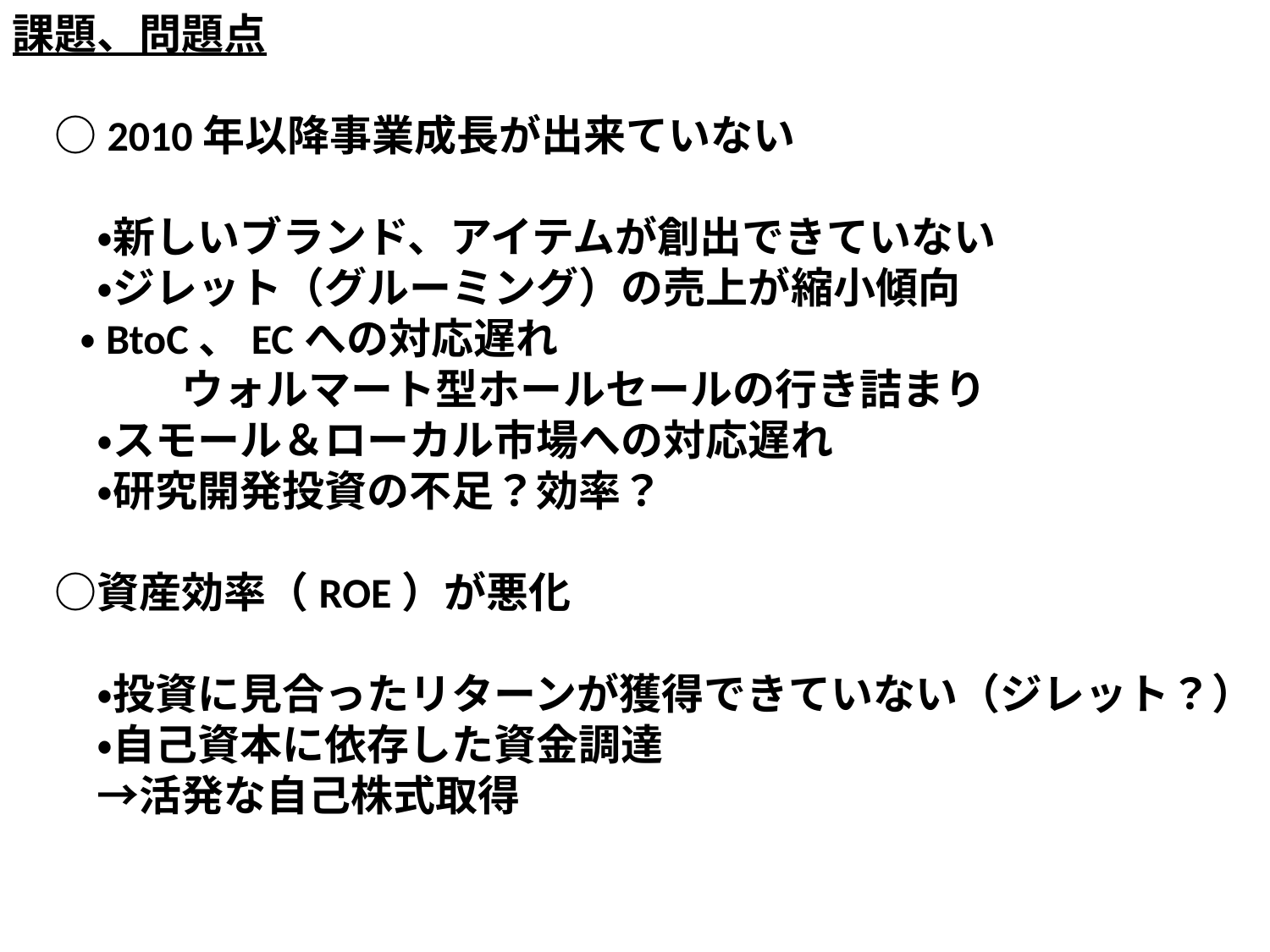

課題、問題点

　○2010年以降事業成長が出来ていない

　　・新しいブランド、アイテムが創出できていない
　　・ジレット（グルーミング）の売上が縮小傾向
      ・BtoC、ECへの対応遅れ
　　　　ウォルマート型ホールセールの行き詰まり
　　・スモール＆ローカル市場への対応遅れ
　　・研究開発投資の不足？効率？

　○資産効率（ROE）が悪化

　　・投資に見合ったリターンが獲得できていない（ジレット？）
　　・自己資本に依存した資金調達
　　→活発な自己株式取得